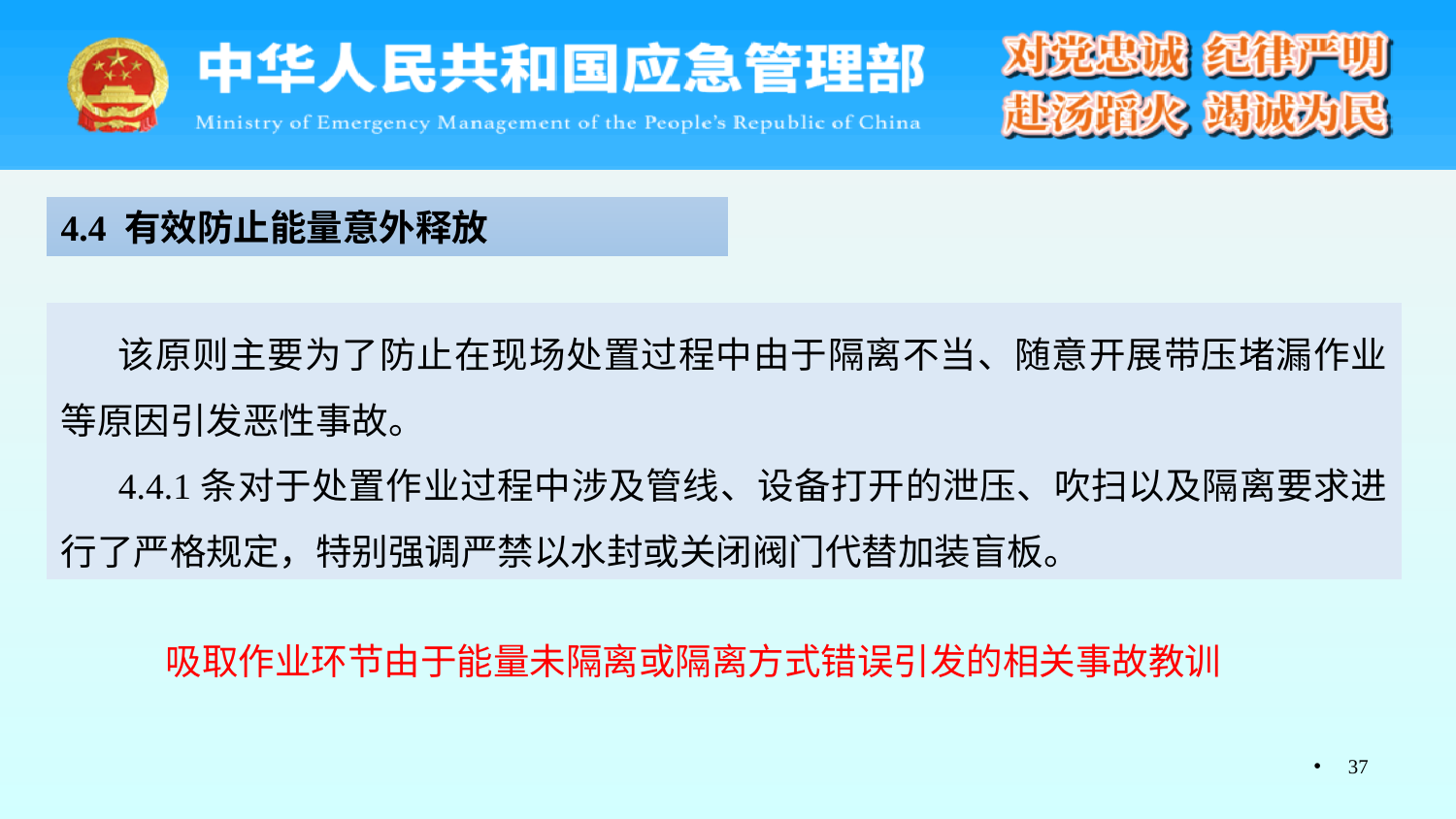

4.4 有效防止能量意外释放
该原则主要为了防止在现场处置过程中由于隔离不当、随意开展带压堵漏作业等原因引发恶性事故。
4.4.1条对于处置作业过程中涉及管线、设备打开的泄压、吹扫以及隔离要求进行了严格规定，特别强调严禁以水封或关闭阀门代替加装盲板。
吸取作业环节由于能量未隔离或隔离方式错误引发的相关事故教训
37